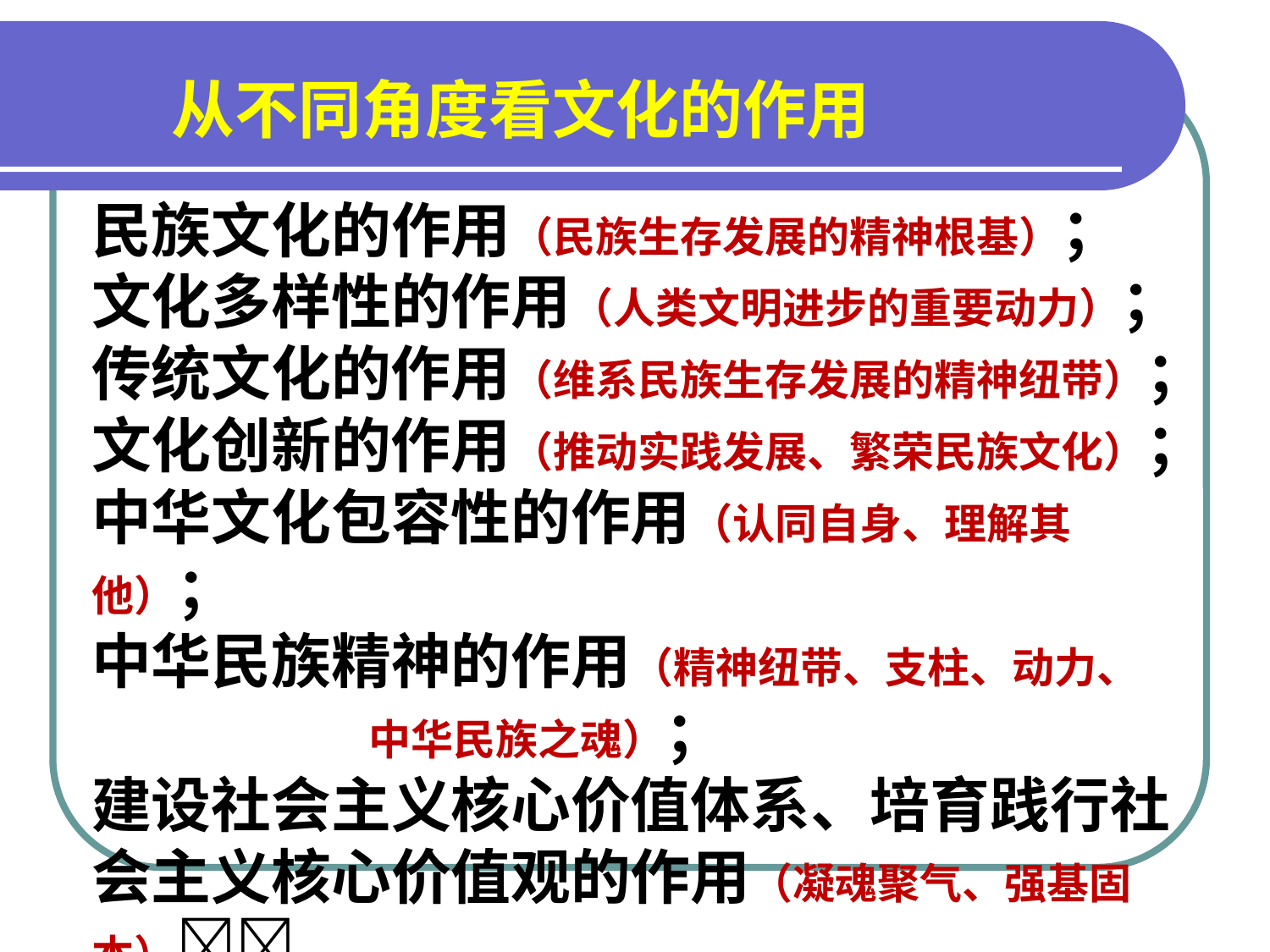

从不同角度看文化的作用
民族文化的作用（民族生存发展的精神根基）；
文化多样性的作用（人类文明进步的重要动力）；
传统文化的作用（维系民族生存发展的精神纽带）；
文化创新的作用（推动实践发展、繁荣民族文化）；
中华文化包容性的作用（认同自身、理解其他）；
中华民族精神的作用（精神纽带、支柱、动力、
                            中华民族之魂）；
建设社会主义核心价值体系、培育践行社会主义核心价值观的作用（凝魂聚气、强基固本）……